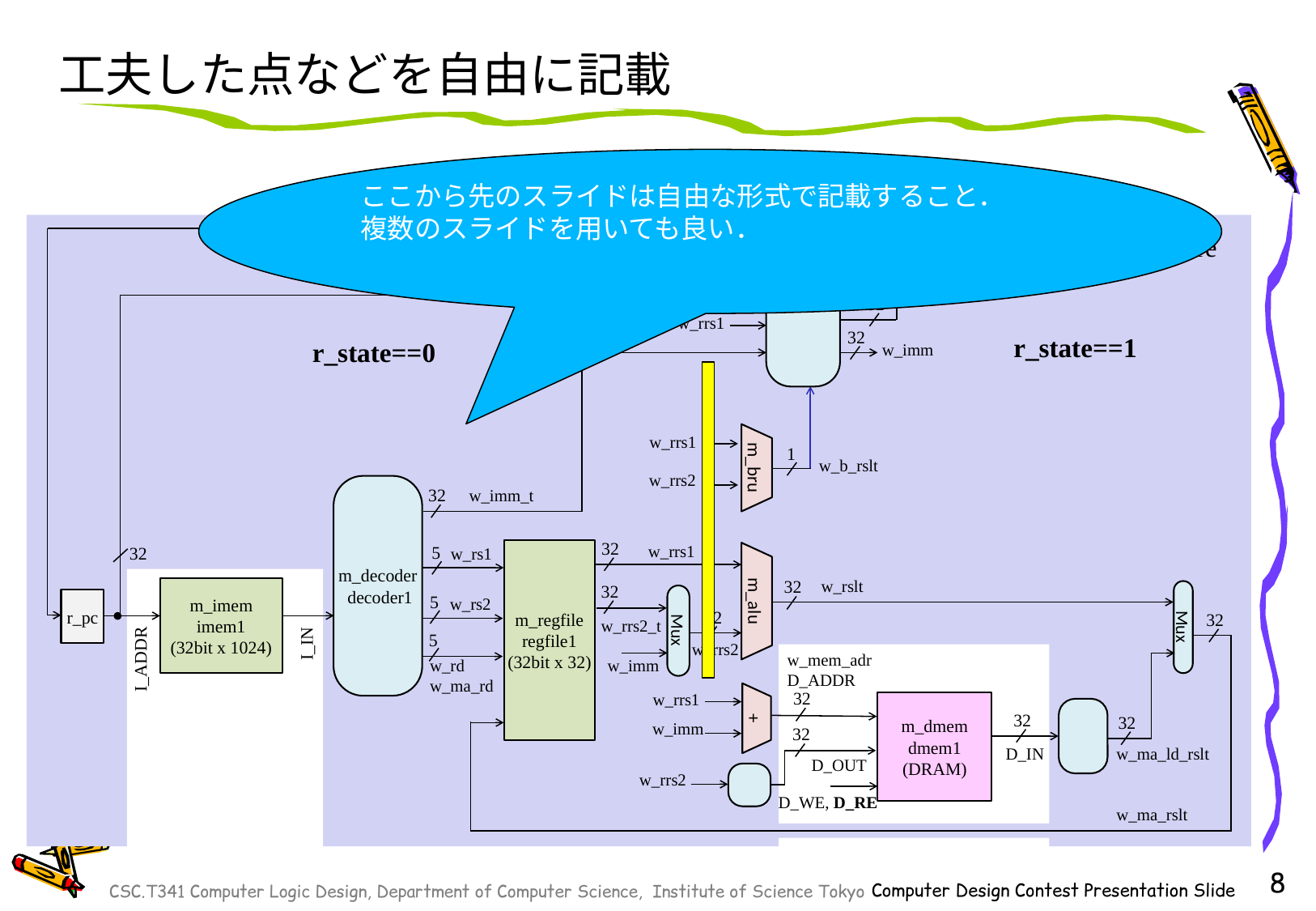

# 工夫した点などを自由に記載
ここから先のスライドは自由な形式で記載すること．
複数のスライドを用いても良い．

m_rvcore
r_pc

32
w_rrs1
32
r_state==1
r_state==0
w_imm

w_rrs1
1
m_bru
w_b_rslt
w_rrs2
m_decoder
 decoder1
32
w_imm_t
32
m_regfile
regfile1
(32bit x 32)
w_rrs1
5
32
w_rs1

32
w_rslt
m_imem
imem1
(32bit x 1024)
32
Mux
Mux
m_alu
r_pc
5
w_rs2
32
32

w_rrs2_t
5
I_IN
w_rrs2

I_ADDR
w_mem_adr
D_ADDR
w_imm
w_rd
w_ma_rd
32
w_rrs1
m_dmem
dmem1
(DRAM)

+
32
32
w_imm
32
D_IN
w_ma_ld_rslt
D_OUT

w_rrs2
D_WE, D_RE
w_ma_rslt

8